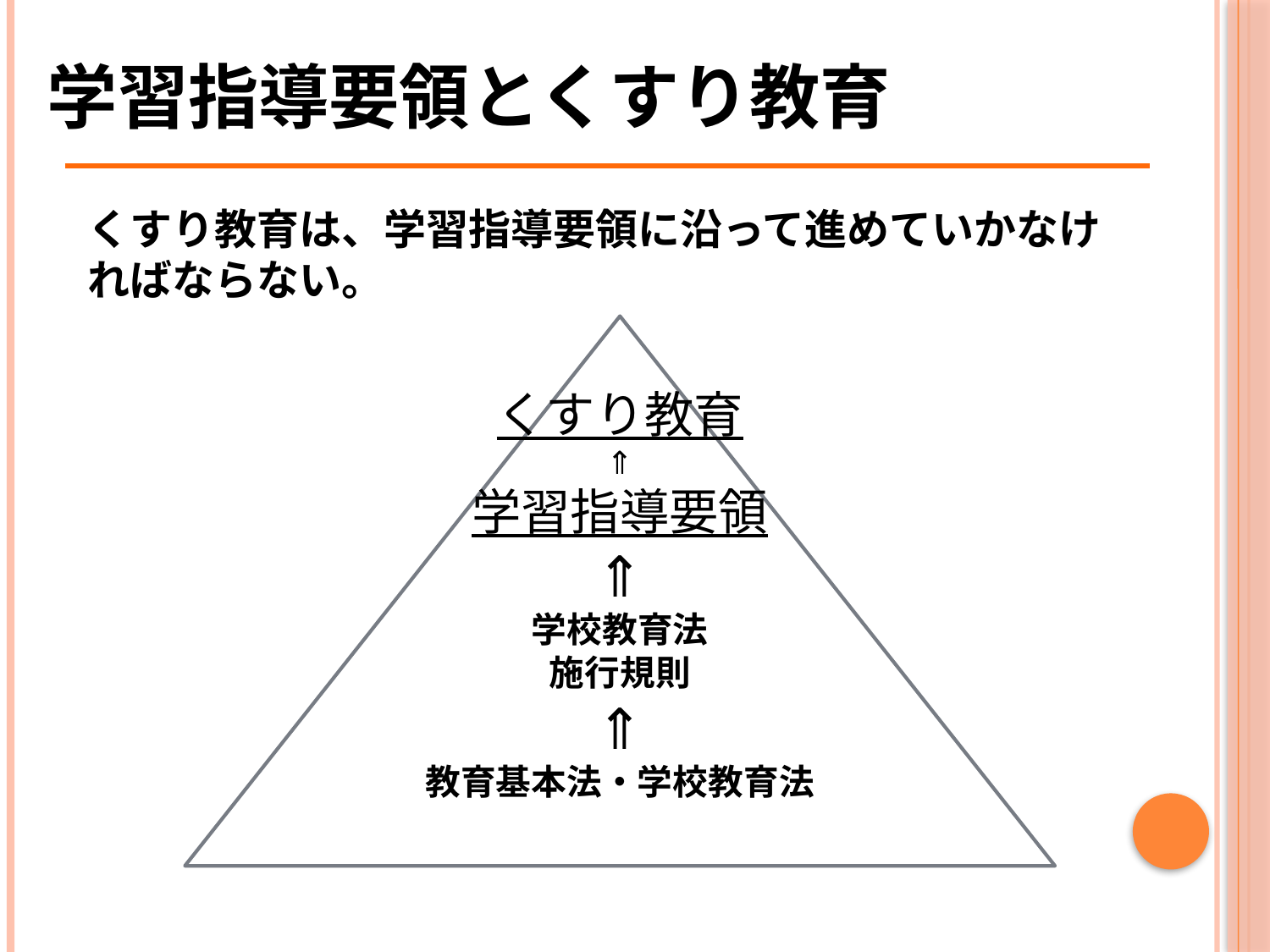

学習指導要領とくすり教育
くすり教育は、学習指導要領に沿って進めていかなければならない。
くすり教育
⇑
学習指導要領
⇑
学校教育法
施行規則
⇑
教育基本法・学校教育法